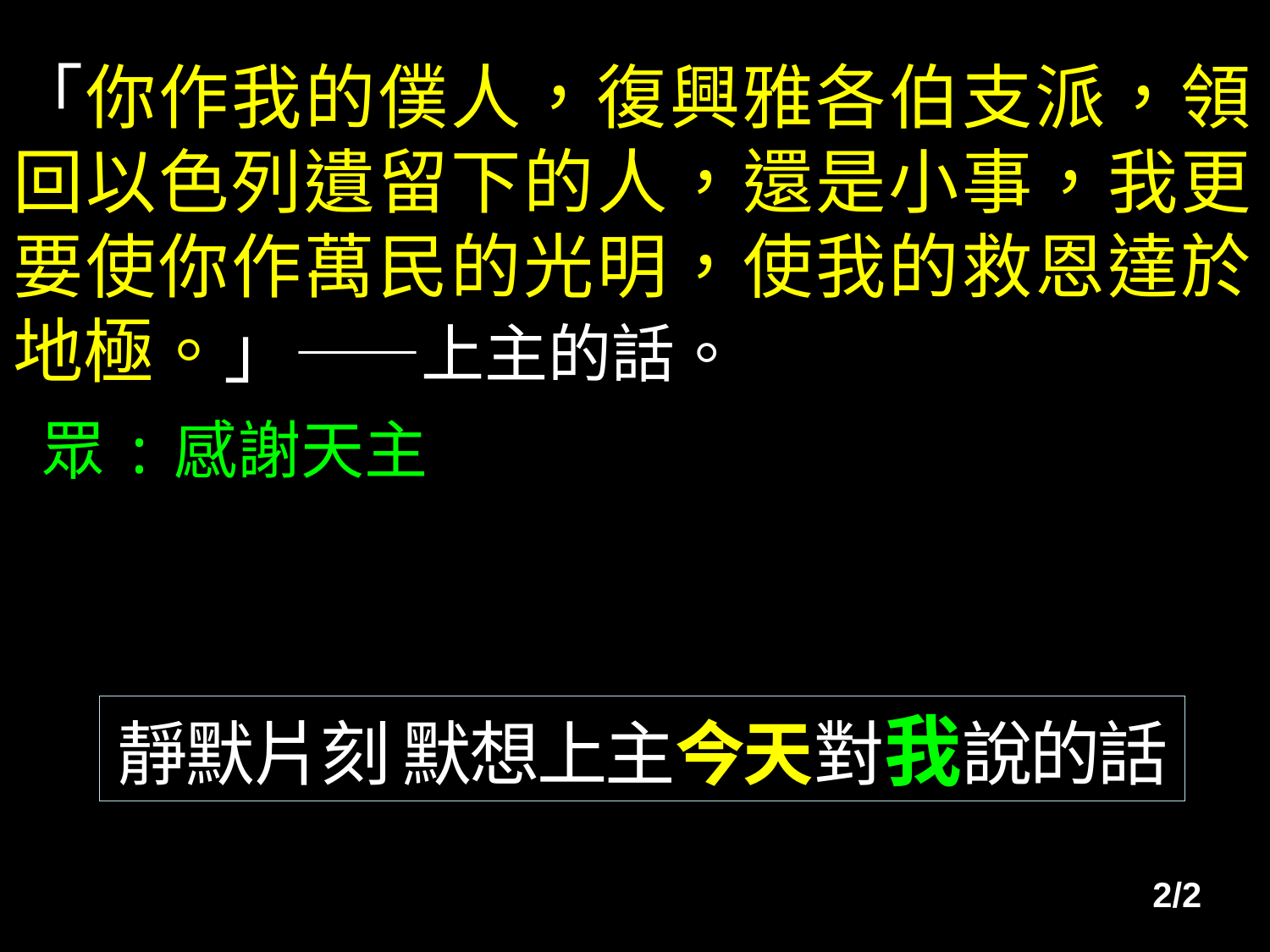

「你作我的僕人，復興雅各伯支派，領回以色列遺留下的人，還是小事，我更要使你作萬民的光明，使我的救恩達於地極。」——上主的話。
 眾:感謝天主

靜默片刻 默想上主今天對我說的話
2/2